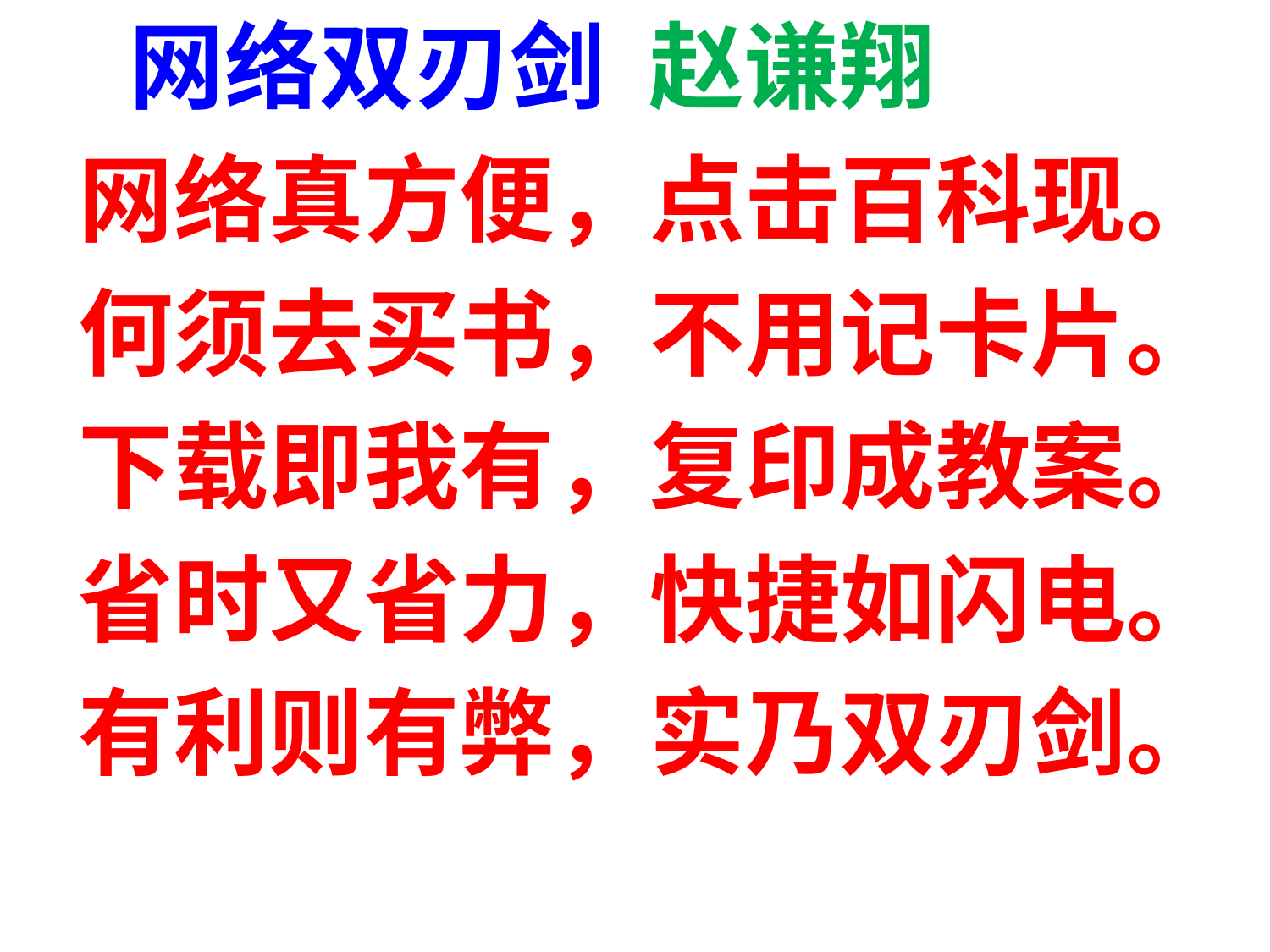

网络双刃剑  赵谦翔
  网络真方便，点击百科现。
  何须去买书，不用记卡片。
  下载即我有，复印成教案。
  省时又省力，快捷如闪电。
  有利则有弊，实乃双刃剑。